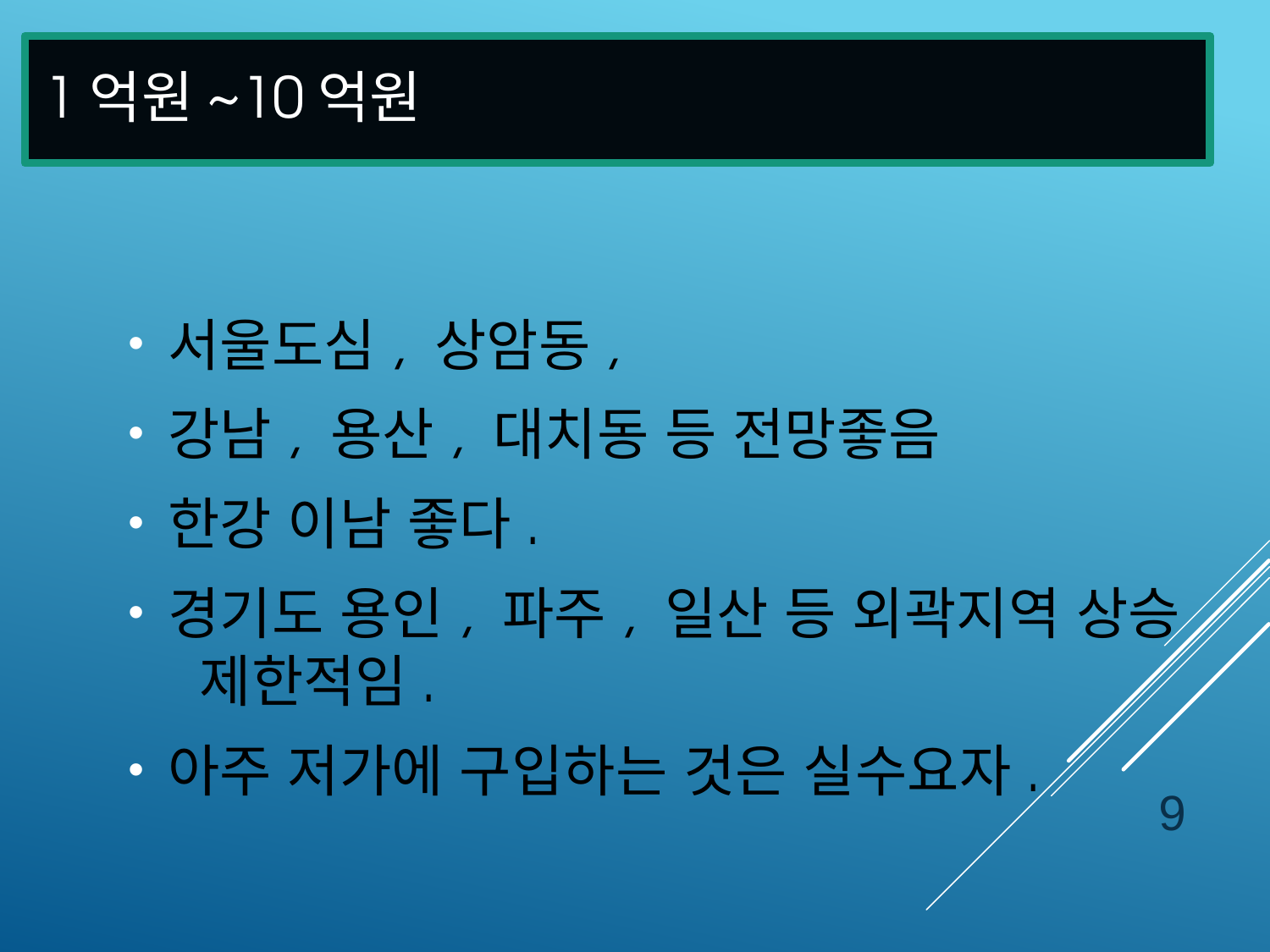

# 1억원~10억원
서울도심, 상암동,
강남, 용산, 대치동 등 전망좋음
한강 이남 좋다.
경기도 용인, 파주, 일산 등 외곽지역 상승   제한적임.
아주 저가에 구입하는 것은 실수요자.
9